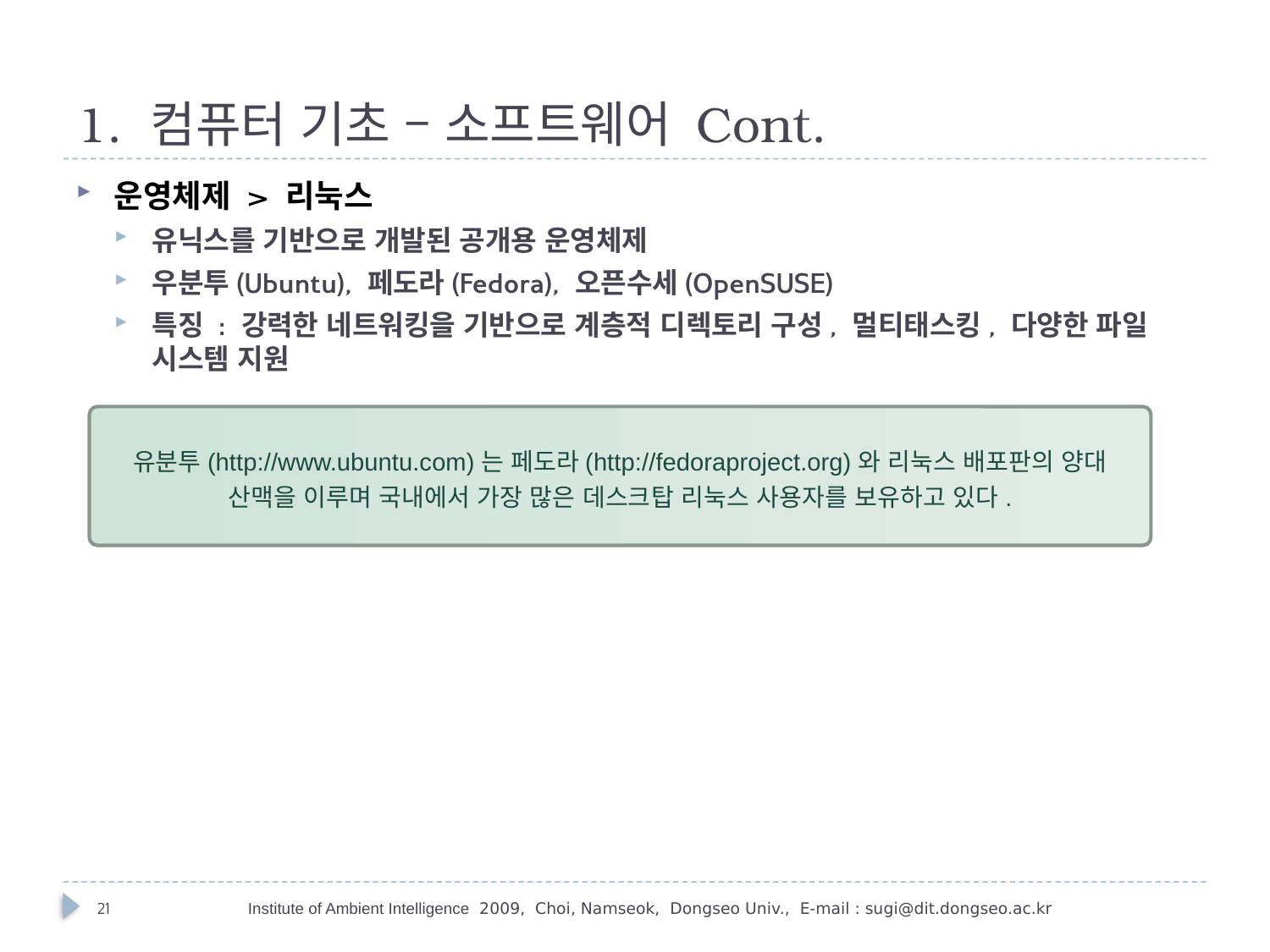

# 1. 컴퓨터 기초 – 소프트웨어 Cont.
운영체제 > 리눅스
유닉스를 기반으로 개발된 공개용 운영체제
우분투(Ubuntu), 페도라(Fedora), 오픈수세(OpenSUSE)
특징 : 강력한 네트워킹을 기반으로 계층적 디렉토리 구성, 멀티태스킹, 다양한 파일 시스템 지원

유분투(http://www.ubuntu.com)는 페도라(http://fedoraproject.org)와 리눅스 배포판의 양대 산맥을 이루며 국내에서 가장 많은 데스크탑 리눅스 사용자를 보유하고 있다.